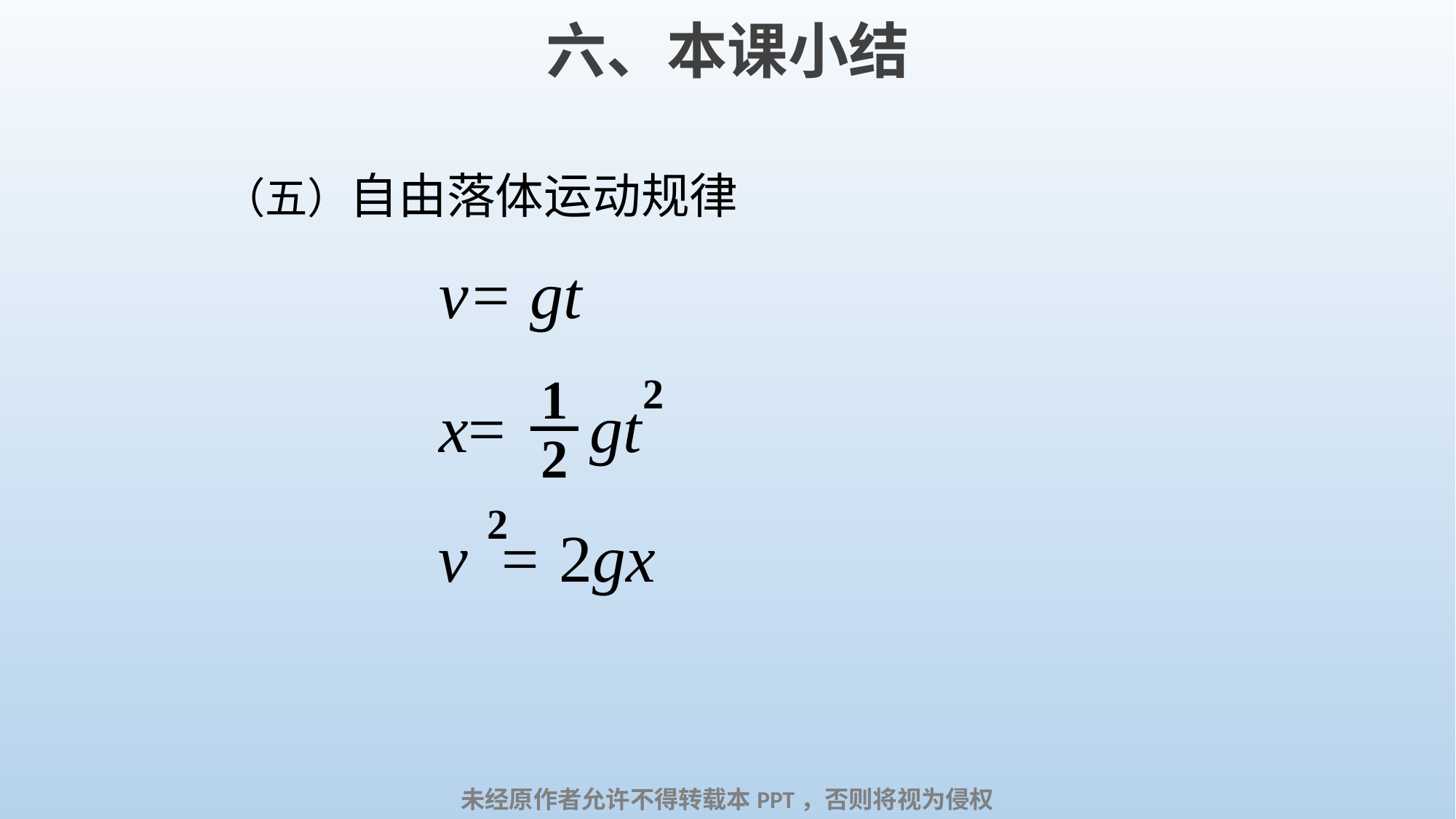

# 六、本课小结
（五）自由落体运动规律
v= gt
1
2
x=     gt
2

2
v   = 2gx
未经原作者允许不得转载本PPT，否则将视为侵权